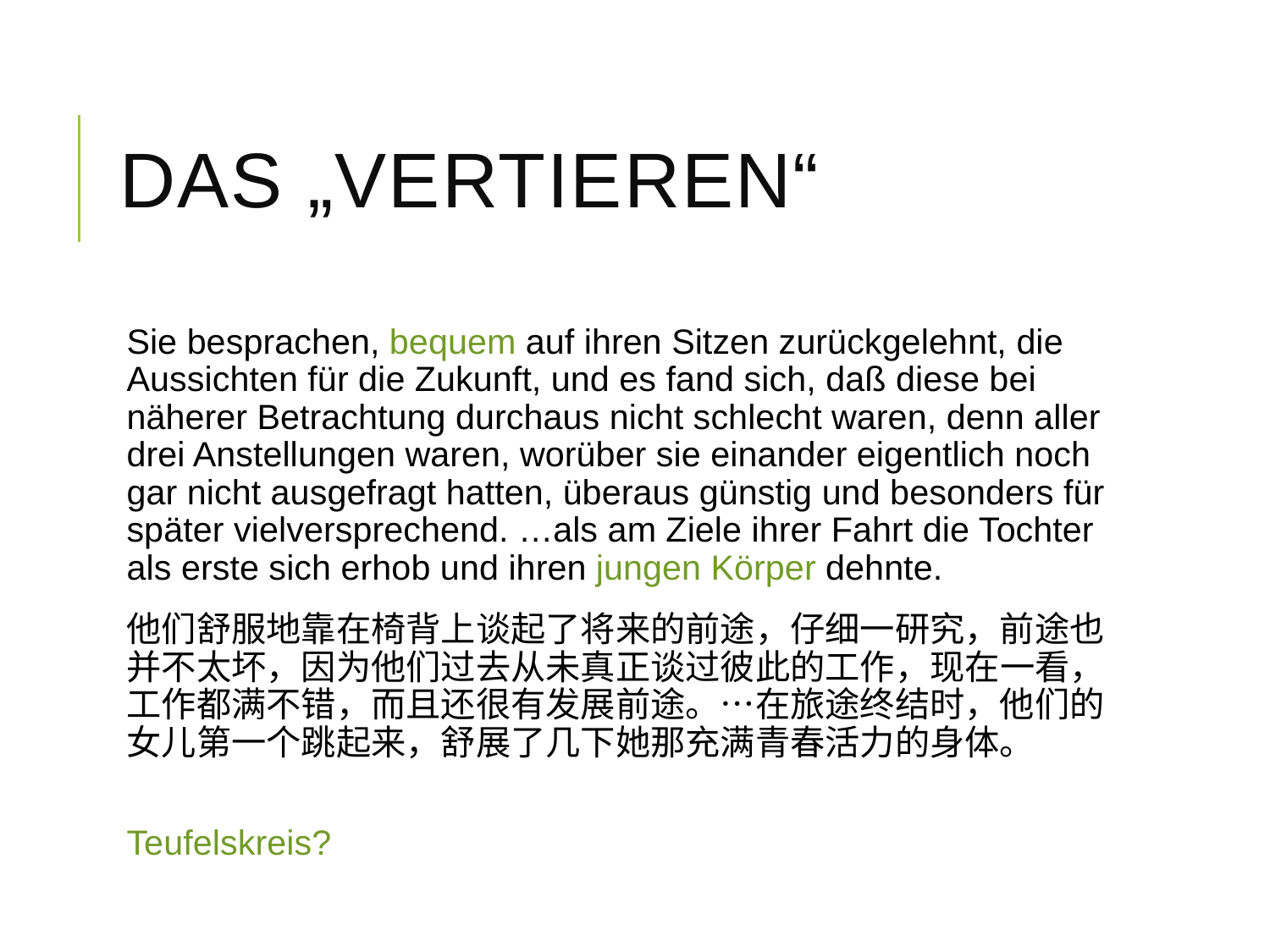

# das „Vertieren“
Sie besprachen, bequem auf ihren Sitzen zurückgelehnt, die Aussichten für die Zukunft, und es fand sich, daß diese bei näherer Betrachtung durchaus nicht schlecht waren, denn aller drei Anstellungen waren, worüber sie einander eigentlich noch gar nicht ausgefragt hatten, überaus günstig und besonders für später vielversprechend. …als am Ziele ihrer Fahrt die Tochter als erste sich erhob und ihren jungen Körper dehnte.
他们舒服地靠在椅背上谈起了将来的前途，仔细一研究，前途也并不太坏，因为他们过去从未真正谈过彼此的工作，现在一看，工作都满不错，而且还很有发展前途。…在旅途终结时，他们的女儿第一个跳起来，舒展了几下她那充满青春活力的身体。
Teufelskreis?